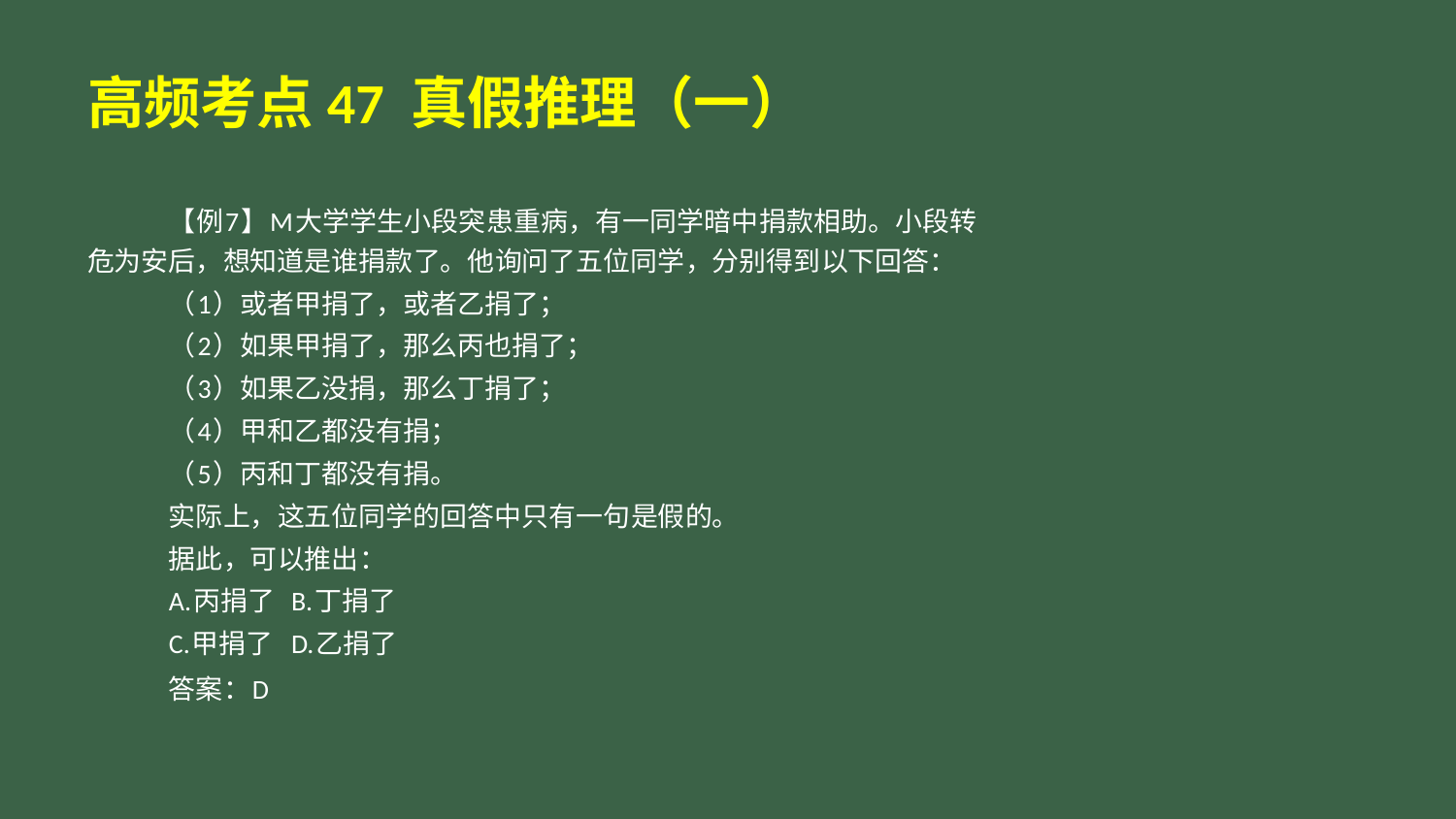

# 高频考点47 真假推理（一）
【例7】M大学学生小段突患重病，有一同学暗中捐款相助。小段转危为安后，想知道是谁捐款了。他询问了五位同学，分别得到以下回答：
（1）或者甲捐了，或者乙捐了；
（2）如果甲捐了，那么丙也捐了；
（3）如果乙没捐，那么丁捐了；
（4）甲和乙都没有捐；
（5）丙和丁都没有捐。
实际上，这五位同学的回答中只有一句是假的。
据此，可以推出：
A.丙捐了	B.丁捐了
C.甲捐了	D.乙捐了
答案：D